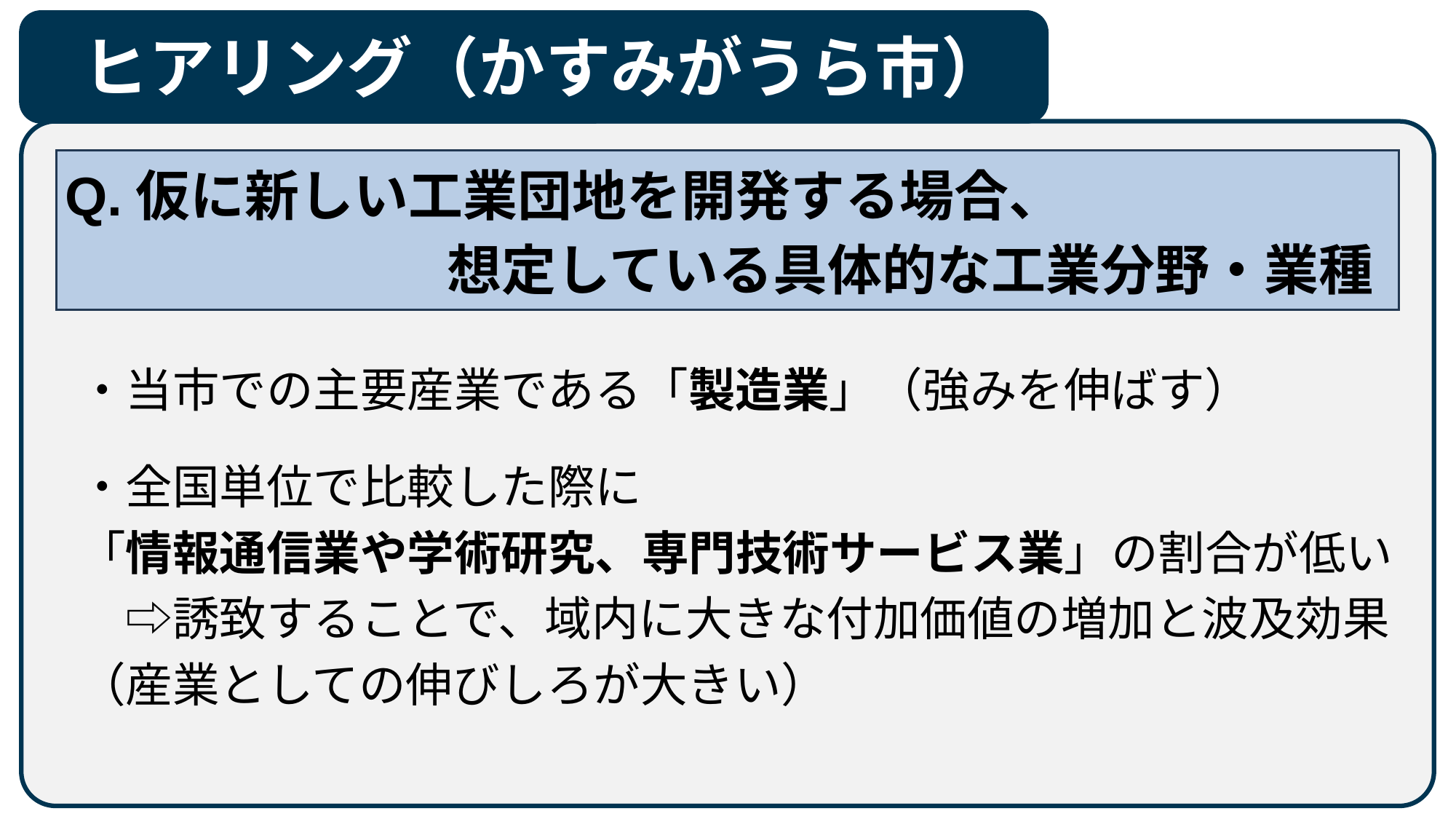

# ヒアリング（かすみがうら市）

Q.仮に新しい工業団地を開発する場合、
　　　　　　　想定している具体的な工業分野・業種
・当市での主要産業である「製造業」（強みを伸ばす）

・全国単位で比較した際に
「情報通信業や学術研究、専門技術サービス業」の割合が低い
　⇨誘致することで、域内に大きな付加価値の増加と波及効果
（産業としての伸びしろが大きい）